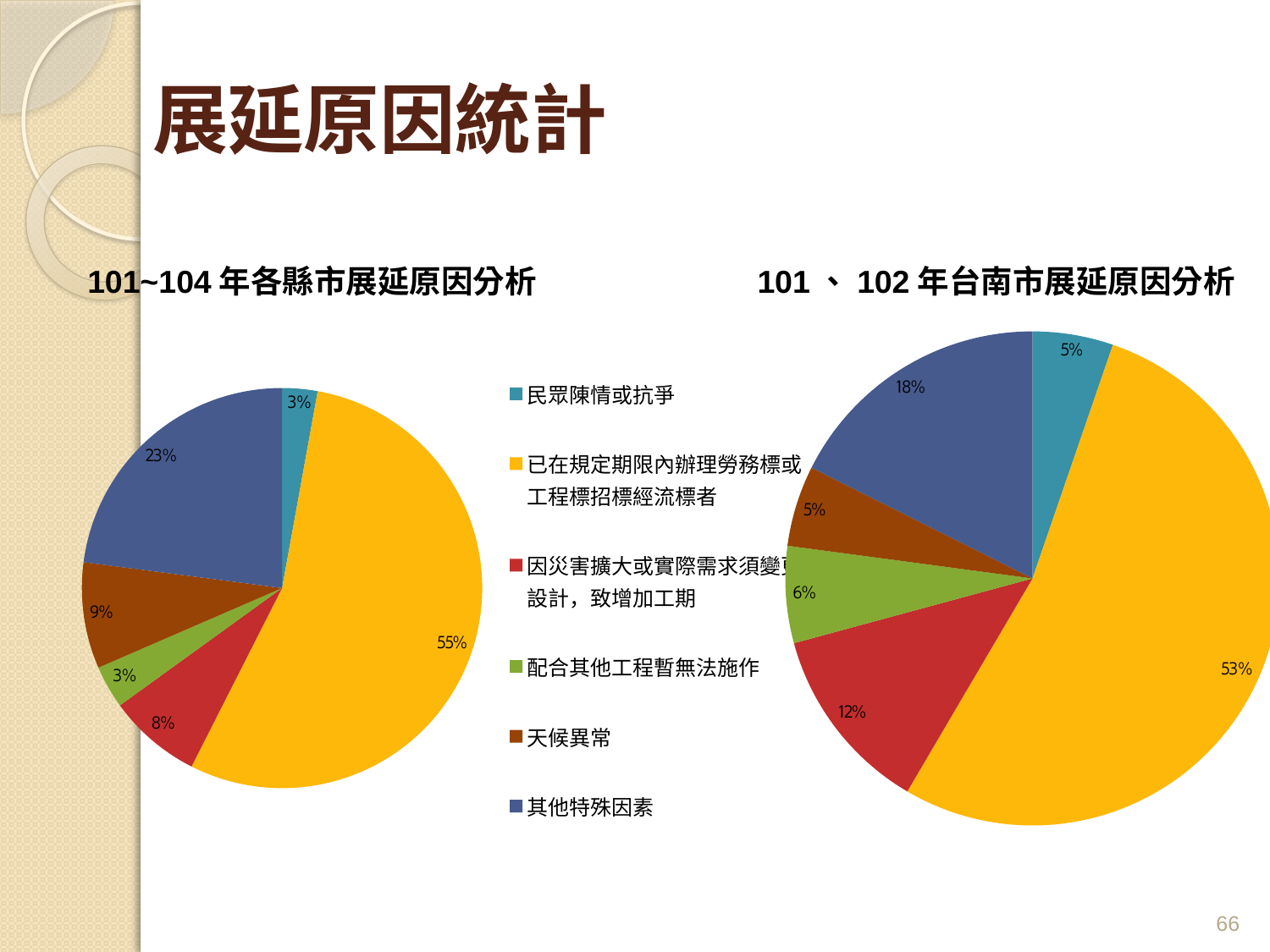

# 展延原因統計
101~104年各縣市展延原因分析
101、102年台南市展延原因分析

### Chart

| Category | 比例 |
|---|---|
| 民眾陳情或抗爭 | 0.028506559031281534 |
| 已在規定期限內辦理勞務標或工程標招標經流標者 | 0.5461654894046418 |
| 因災害擴大或實際需求須變更設計，致增加工期 | 0.07555499495459132 |
| 配合其他工程暫無法施作 | 0.03468718466195762 |
| 天候異常 | 0.08577194752774975 |
| 其他特殊因素 | 0.229313824419778 |

### Chart

| Category | 比例 |
|---|---|
| 民眾陳情或抗爭 | 0.0528169014084507 |
| 已在規定期限內辦理勞務標或工程標招標經流標者 | 0.5316901408450704 |
| 因災害擴大或實際需求須變更設計，致增加工期 | 0.12323943661971831 |
| 配合其他工程暫無法施作 | 0.06338028169014084 |
| 天候異常 | 0.0528169014084507 |
| 其他特殊因素 | 0.176056338028169 |
66